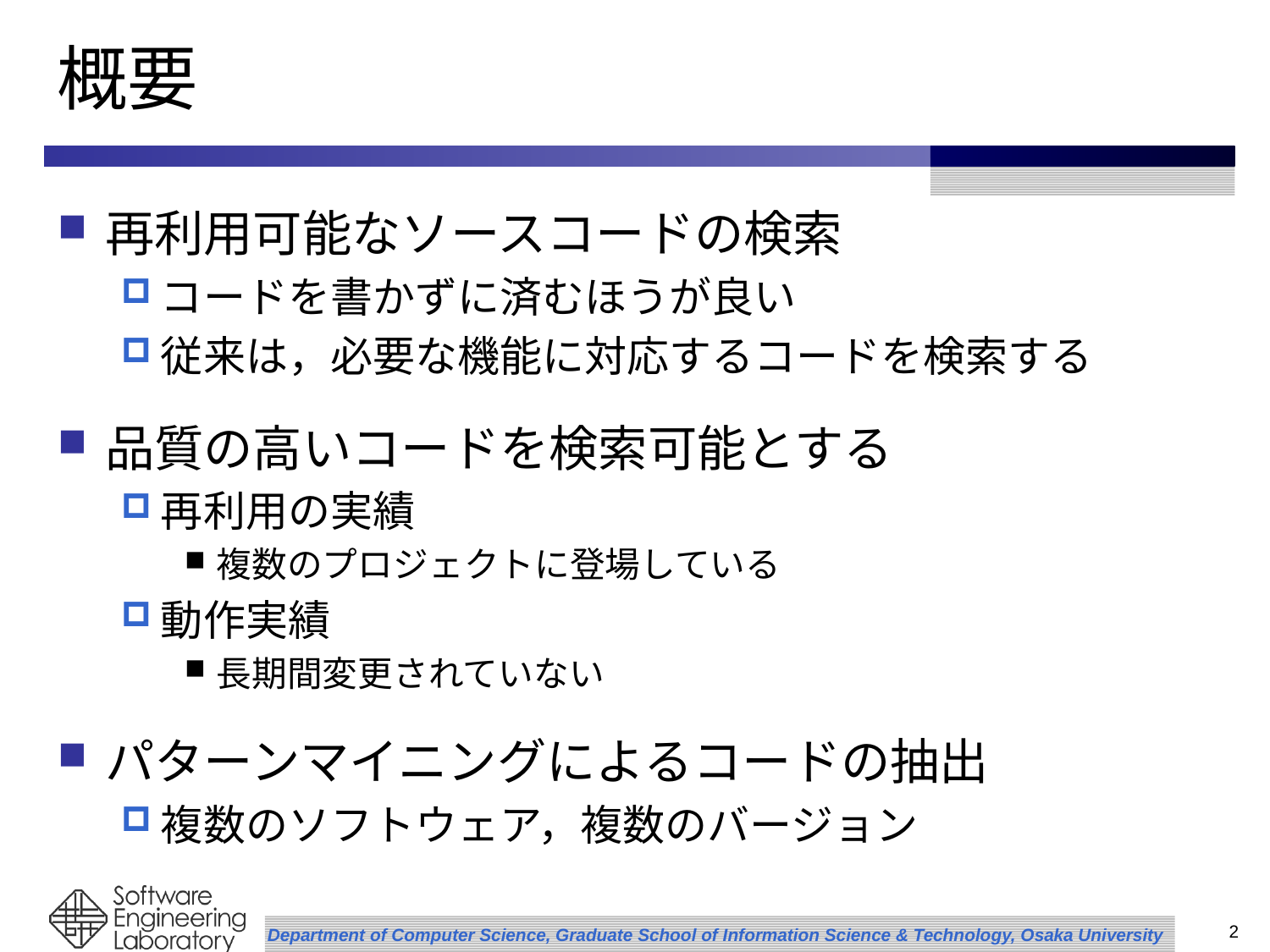

# 概要
再利用可能なソースコードの検索
コードを書かずに済むほうが良い
従来は，必要な機能に対応するコードを検索する

品質の高いコードを検索可能とする
再利用の実績
複数のプロジェクトに登場している
動作実績
長期間変更されていない

パターンマイニングによるコードの抽出
複数のソフトウェア，複数のバージョン
2